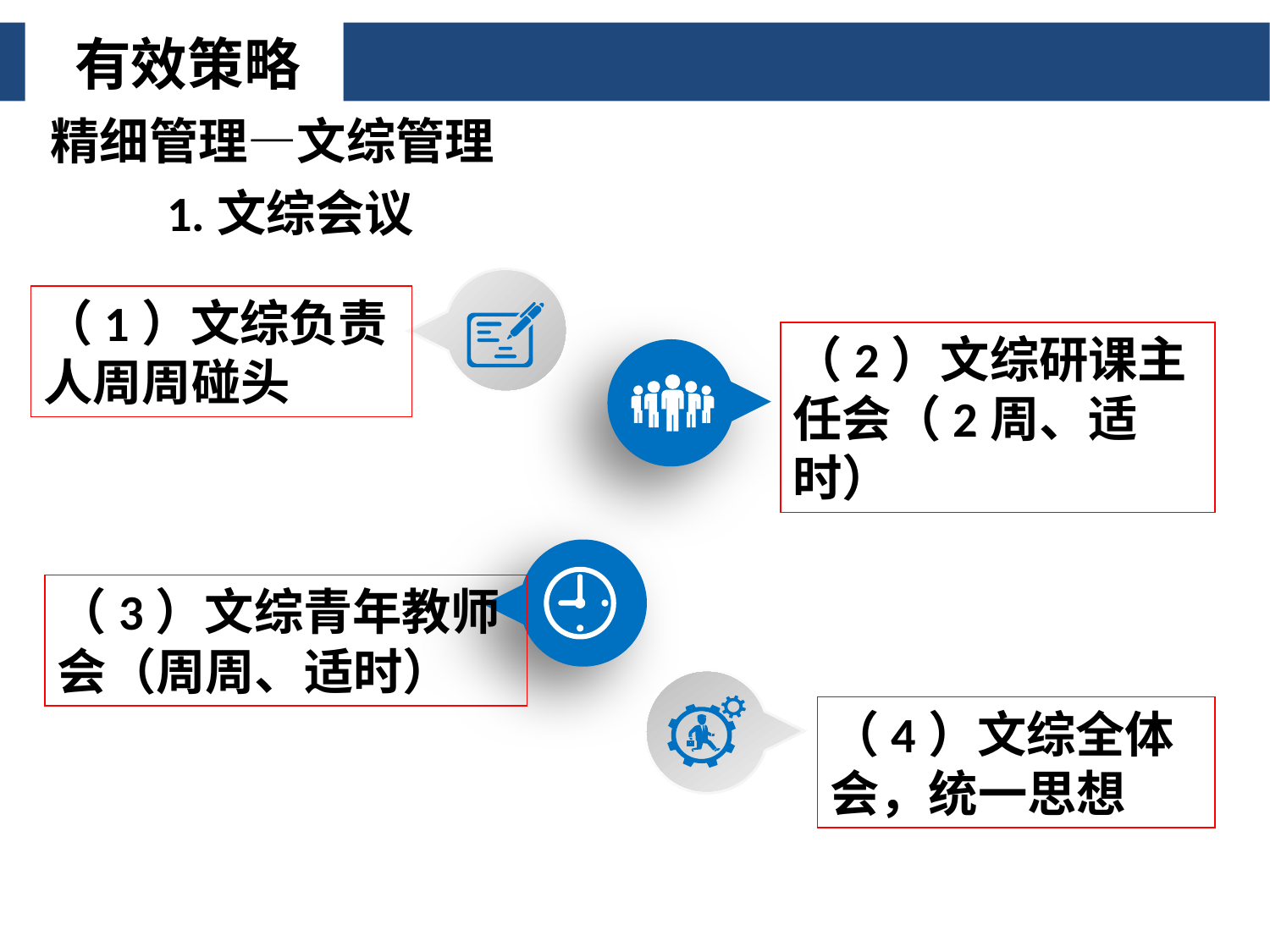

有效策略
精细管理—文综管理
1.文综会议

（1）文综负责人周周碰头

（2）文综研课主任会（2周、适时）

（3）文综青年教师会（周周、适时）

（4）文综全体会，统一思想